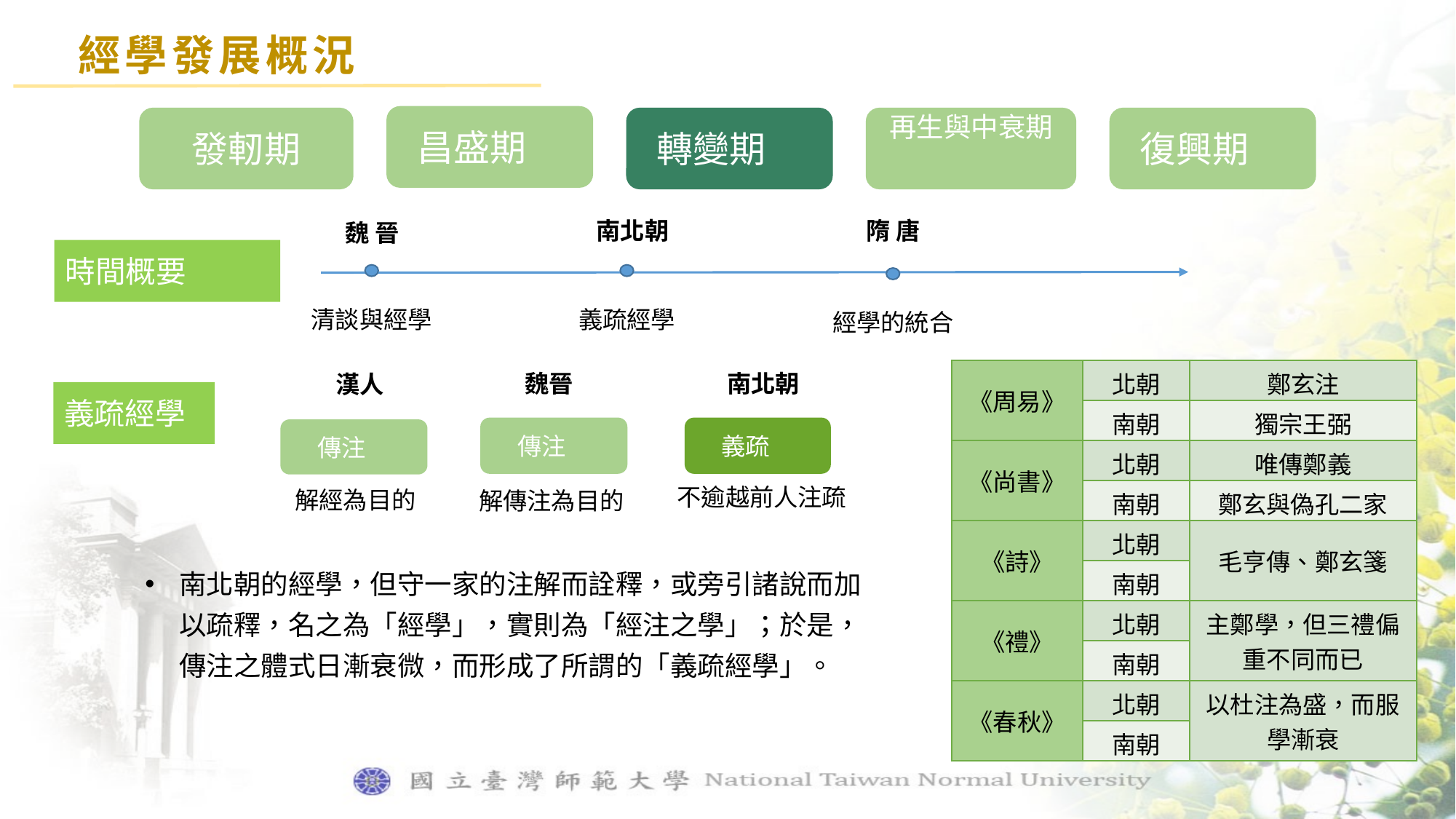

經學發展概況
昌盛期
發軔期
轉變期
再生與中衰期
復興期
 南北朝
隋 唐
 魏 晉
時間概要

義疏經學
清談與經學
經學的統合
| 《周易》 | 北朝 | 鄭玄注 |
| --- | --- | --- |
|  | 南朝 | 獨宗王弼 |
| 《尚書》 | 北朝 | 唯傳鄭義 |
|  | 南朝 | 鄭玄與偽孔二家 |
| 《詩》 | 北朝 | 毛亨傳、鄭玄箋 |
|  | 南朝 |  |
| 《禮》 | 北朝 | 主鄭學，但三禮偏重不同而已 |
|  | 南朝 |  |
| 《春秋》 | 北朝 | 以杜注為盛，而服學漸衰 |
|  | 南朝 |  |
 魏晉
 南北朝
 漢人
義疏經學
傳注
義疏
傳注
不逾越前人注疏
解經為目的
解傳注為目的
南北朝的經學，但守一家的注解而詮釋，或旁引諸說而加以疏釋，名之為「經學」，實則為「經注之學」；於是，傳注之體式日漸衰微，而形成了所謂的「義疏經學」。